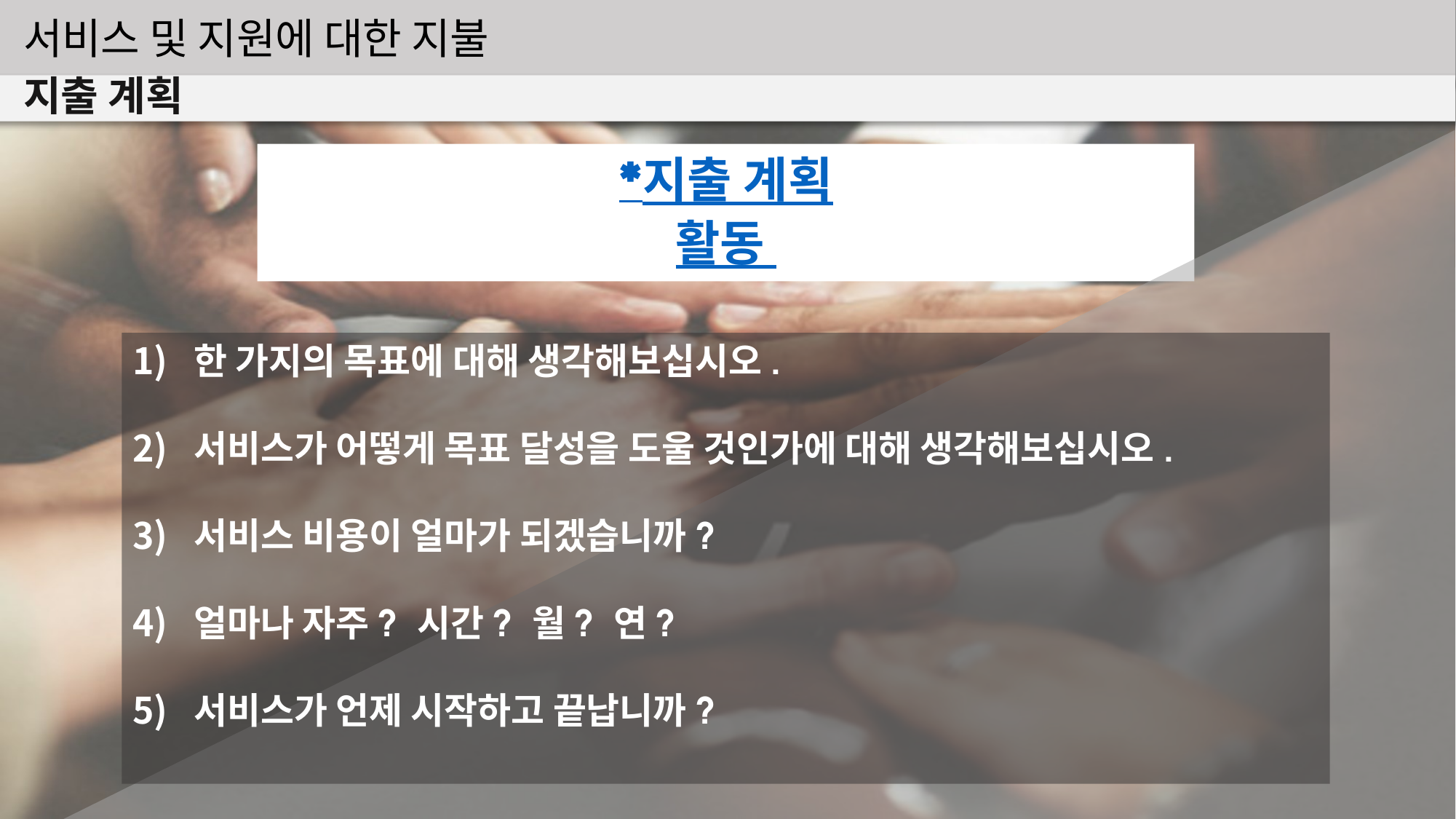

서비스 및 지원에 대한 지불
지출 계획
*지출 계획
활동
한 가지의 목표에 대해 생각해보십시오.

서비스가 어떻게 목표 달성을 도울 것인가에 대해 생각해보십시오.

서비스 비용이 얼마가 되겠습니까?

얼마나 자주? 시간? 월? 연?

서비스가 언제 시작하고 끝납니까?